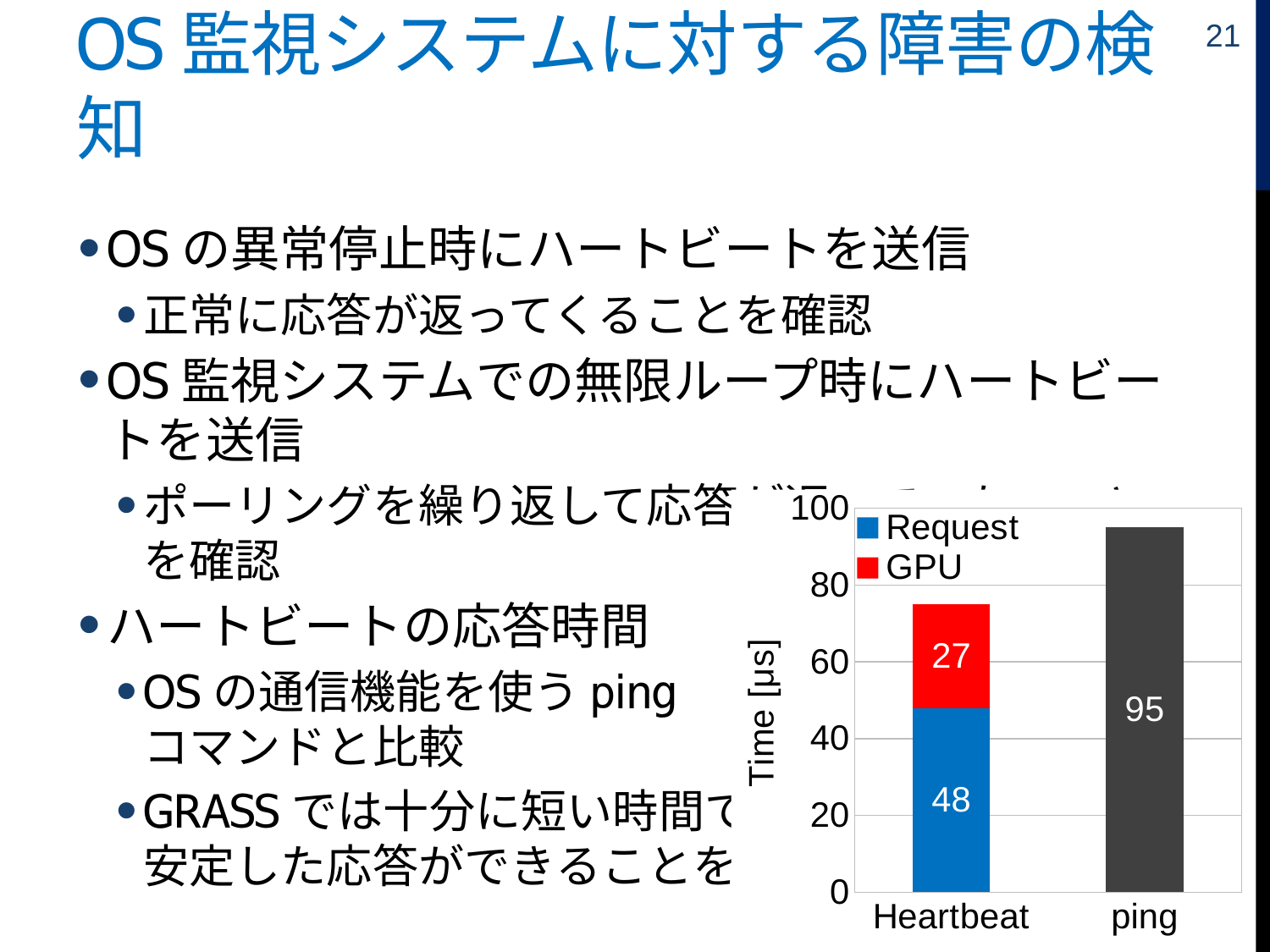

21
# OS監視システムに対する障害の検知
OSの異常停止時にハートビートを送信
正常に応答が返ってくることを確認
OS監視システムでの無限ループ時にハートビートを送信
ポーリングを繰り返して応答が返ってこないことを確認
ハートビートの応答時間
OSの通信機能を使うping
コマンドと比較
GRASSでは十分に短い時間で
安定した応答ができることを確認

### Chart

| Category | Request | GPU | ping |
|---|---|---|---|
| Heartbeat | 48.0 | 27.0 | None |
| ping | None | None | 95.0 |